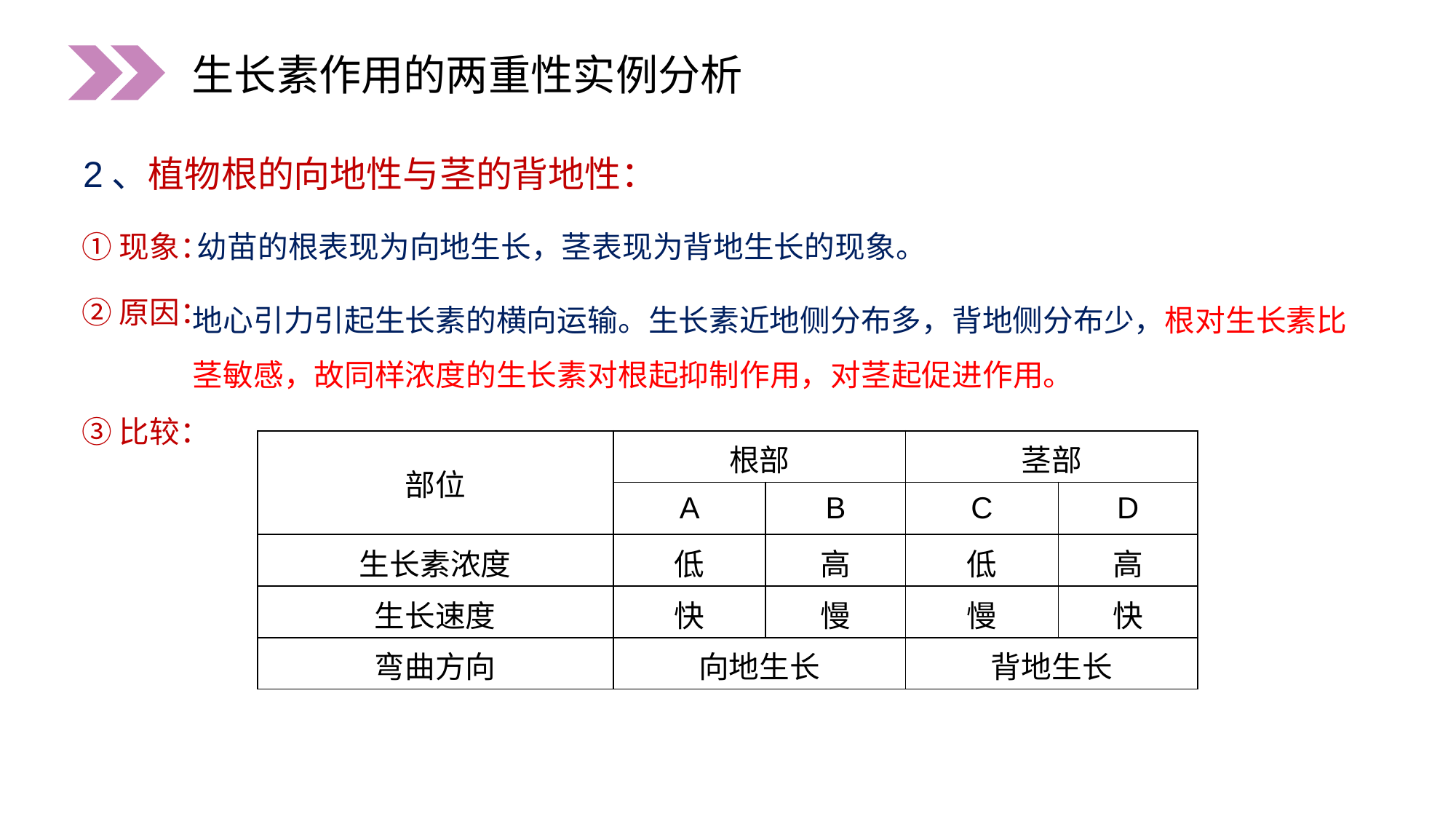

生长素作用的两重性实例分析
2、植物根的向地性与茎的背地性：
①现象：
   幼苗的根表现为向地生长，茎表现为背地生长的现象。
地心引力引起生长素的横向运输。生长素近地侧分布多，背地侧分布少，根对生长素比茎敏感，故同样浓度的生长素对根起抑制作用，对茎起促进作用。
②原因：
③比较：
| 部位 | 根部 |  | 茎部 |  |
| --- | --- | --- | --- | --- |
|  | A | B | C | D |
| 生长素浓度 | 低 | 高 | 低 | 高 |
| 生长速度 | 快 | 慢 | 慢 | 快 |
| 弯曲方向 | 向地生长 |  | 背地生长 |  |